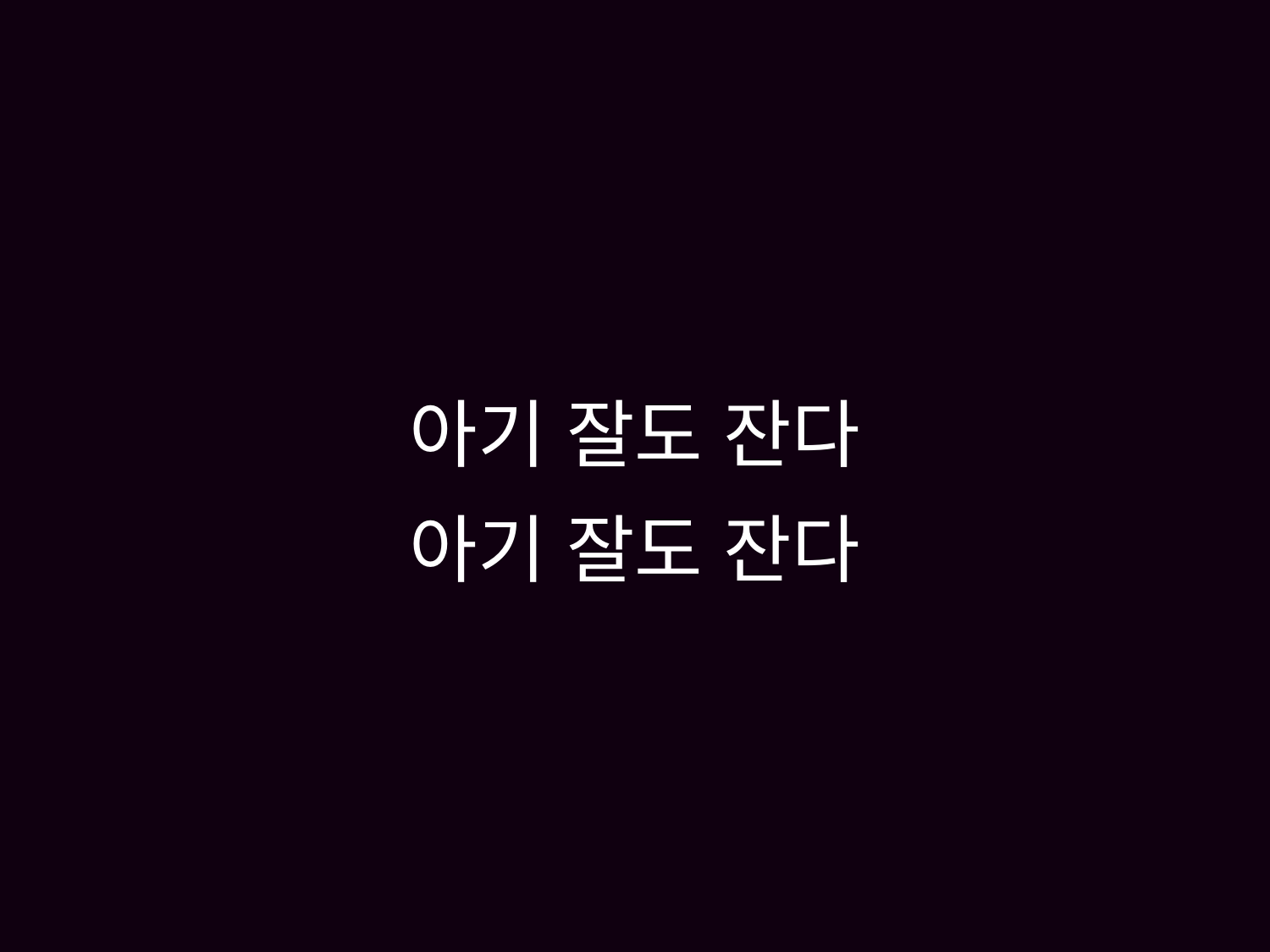

# 아기 잘도 잔다 아기 잘도 잔다